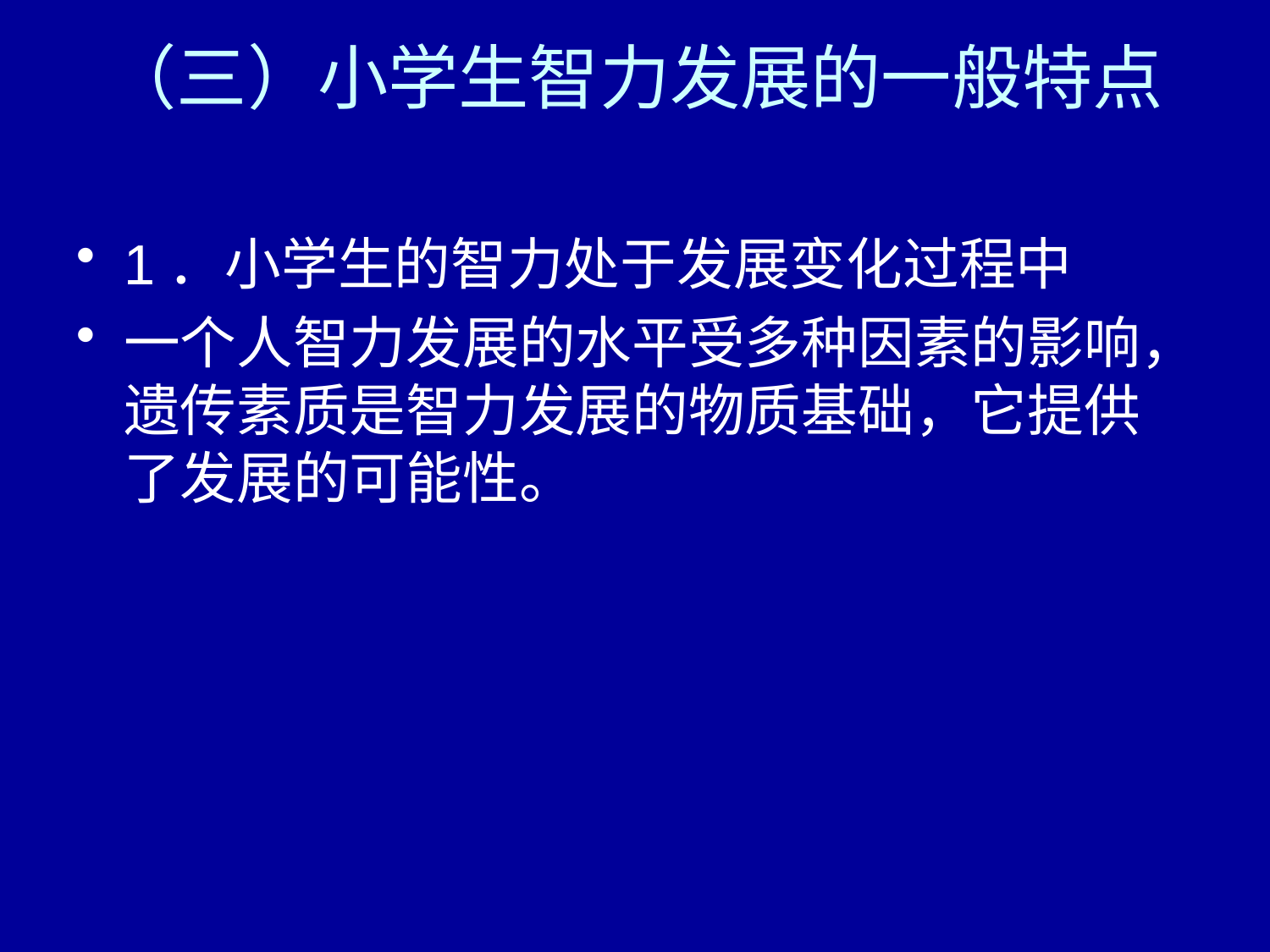

# （三）小学生智力发展的一般特点
1．小学生的智力处于发展变化过程中
一个人智力发展的水平受多种因素的影响，遗传素质是智力发展的物质基础，它提供了发展的可能性。